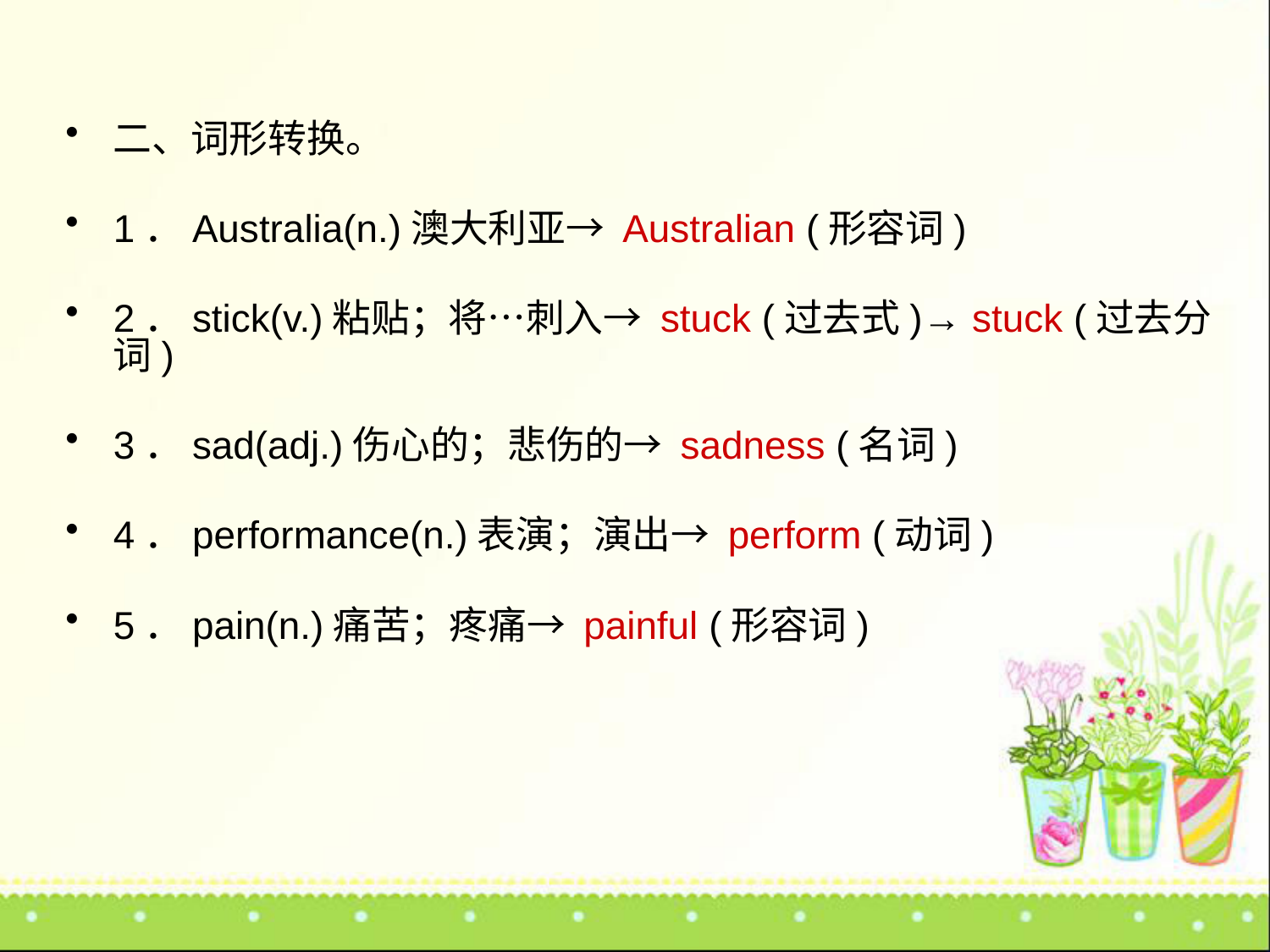

二、词形转换。

1．Australia(n.)澳大利亚→ Australian (形容词)

2．stick(v.)粘贴；将…刺入→ stuck (过去式)→ stuck (过去分词)

3．sad(adj.)伤心的；悲伤的→ sadness (名词)

4．performance(n.)表演；演出→ perform (动词)

5．pain(n.)痛苦；疼痛→ painful (形容词)